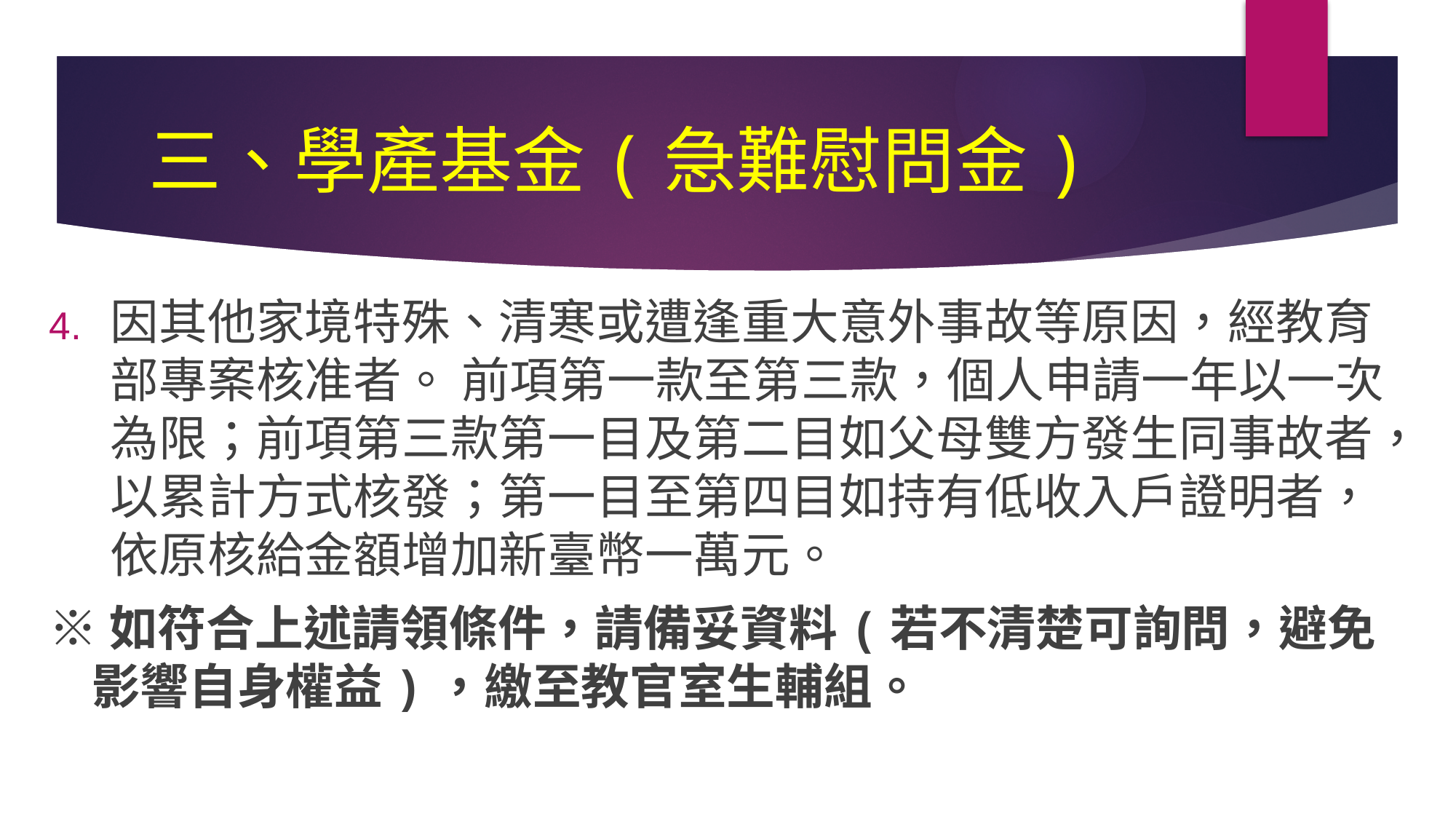

# 三、學產基金(急難慰問金)
因其他家境特殊、清寒或遭逢重大意外事故等原因，經教育部專案核准者。 前項第一款至第三款，個人申請一年以一次為限；前項第三款第一目及第二目如父母雙方發生同事故者，以累計方式核發；第一目至第四目如持有低收入戶證明者，依原核給金額增加新臺幣一萬元。
※如符合上述請領條件，請備妥資料(若不清楚可詢問，避免影響自身權益)，繳至教官室生輔組。